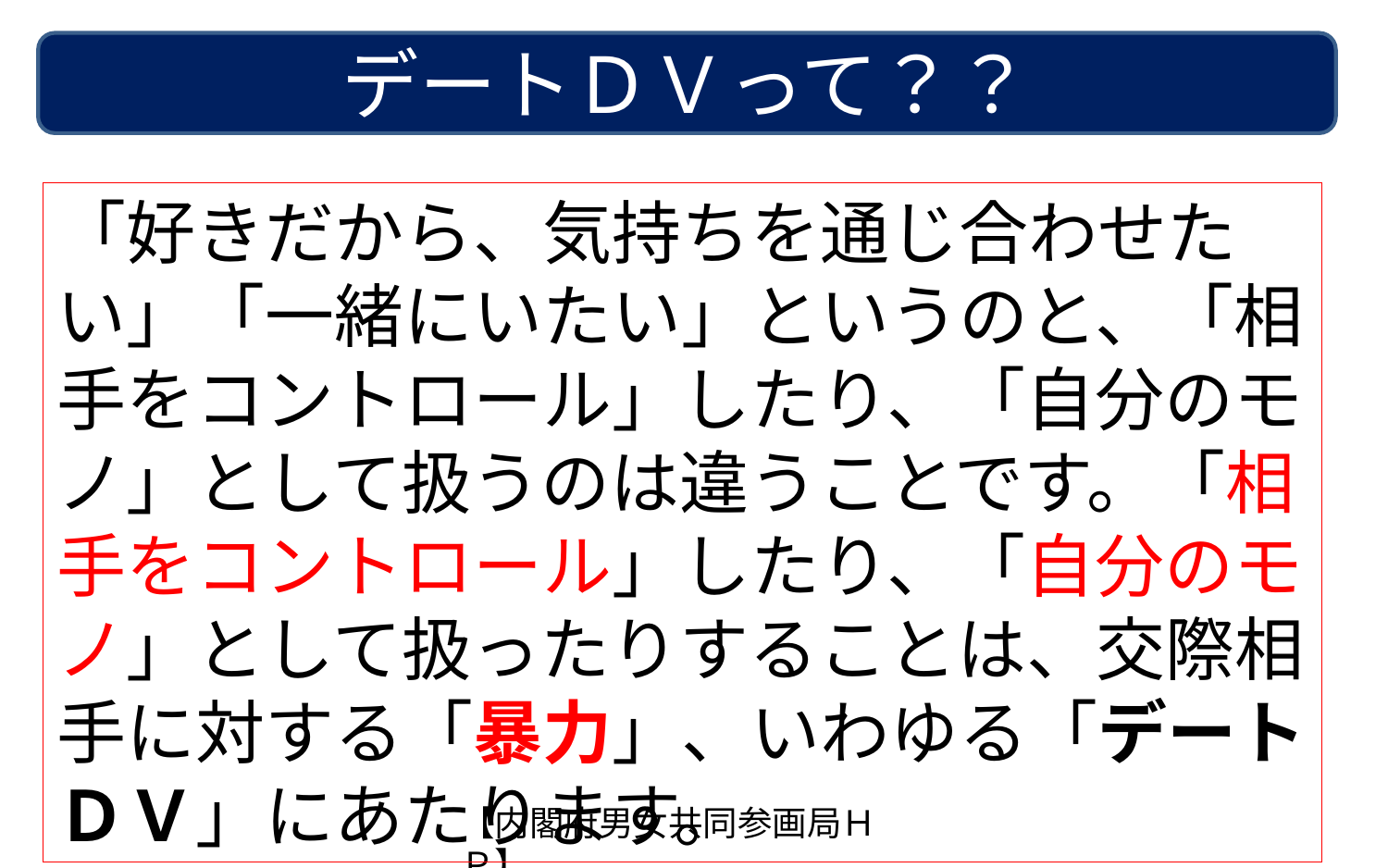

デートＤＶって？？
「好きだから、気持ちを通じ合わせたい」「一緒にいたい」というのと、「相手をコントロール」したり、「自分のモノ」として扱うのは違うことです。「相手をコントロール」したり、「自分のモノ」として扱ったりすることは、交際相手に対する「暴力」、いわゆる「デートＤＶ」にあたります。
【内閣府男女共同参画局ＨＰ】